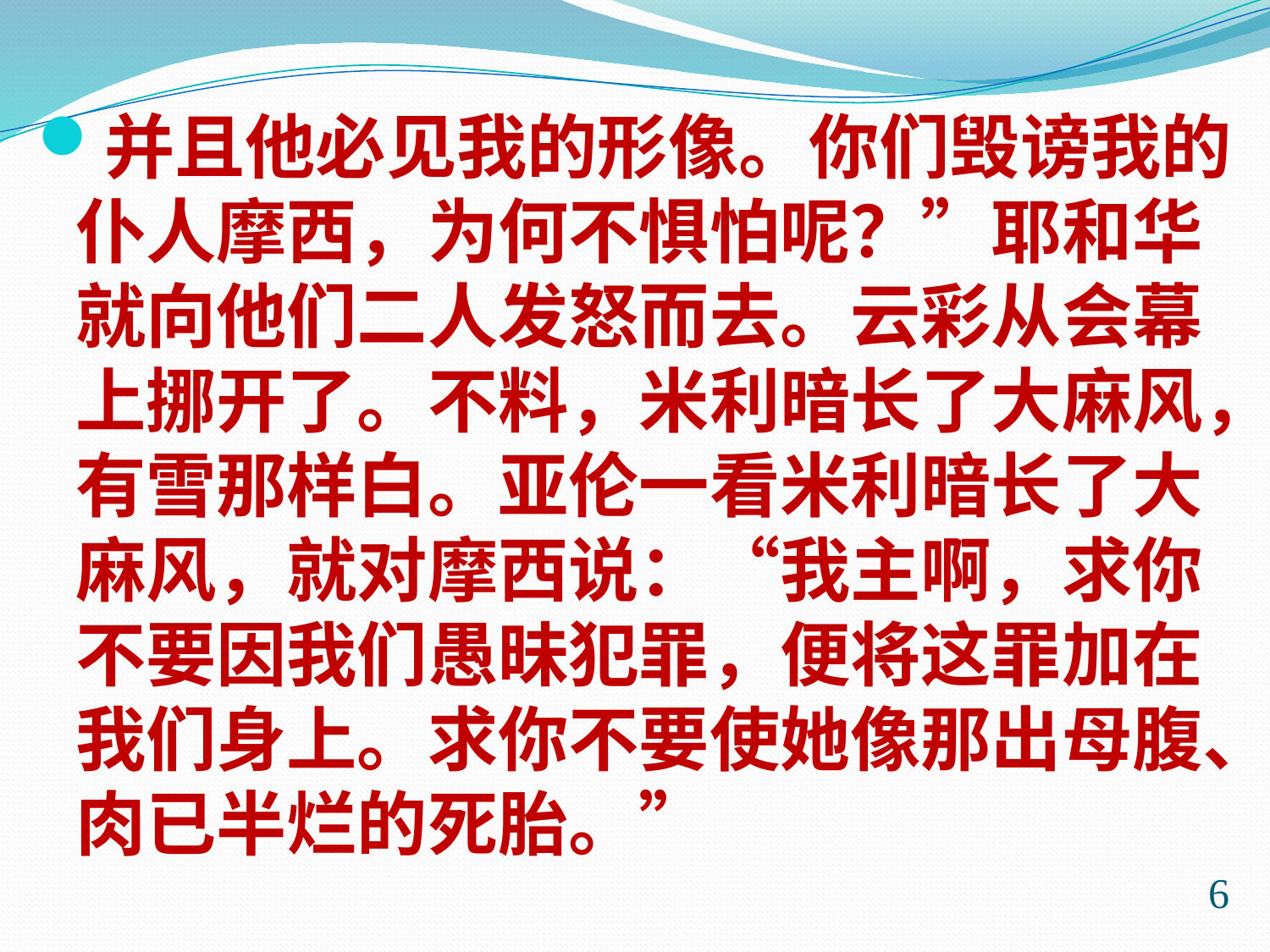

并且他必见我的形像。你们毁谤我的仆人摩西，为何不惧怕呢？”耶和华就向他们二人发怒而去。云彩从会幕上挪开了。不料，米利暗长了大麻风，有雪那样白。亚伦一看米利暗长了大麻风，就对摩西说：“我主啊，求你不要因我们愚昧犯罪，便将这罪加在我们身上。求你不要使她像那出母腹、肉已半烂的死胎。”

6